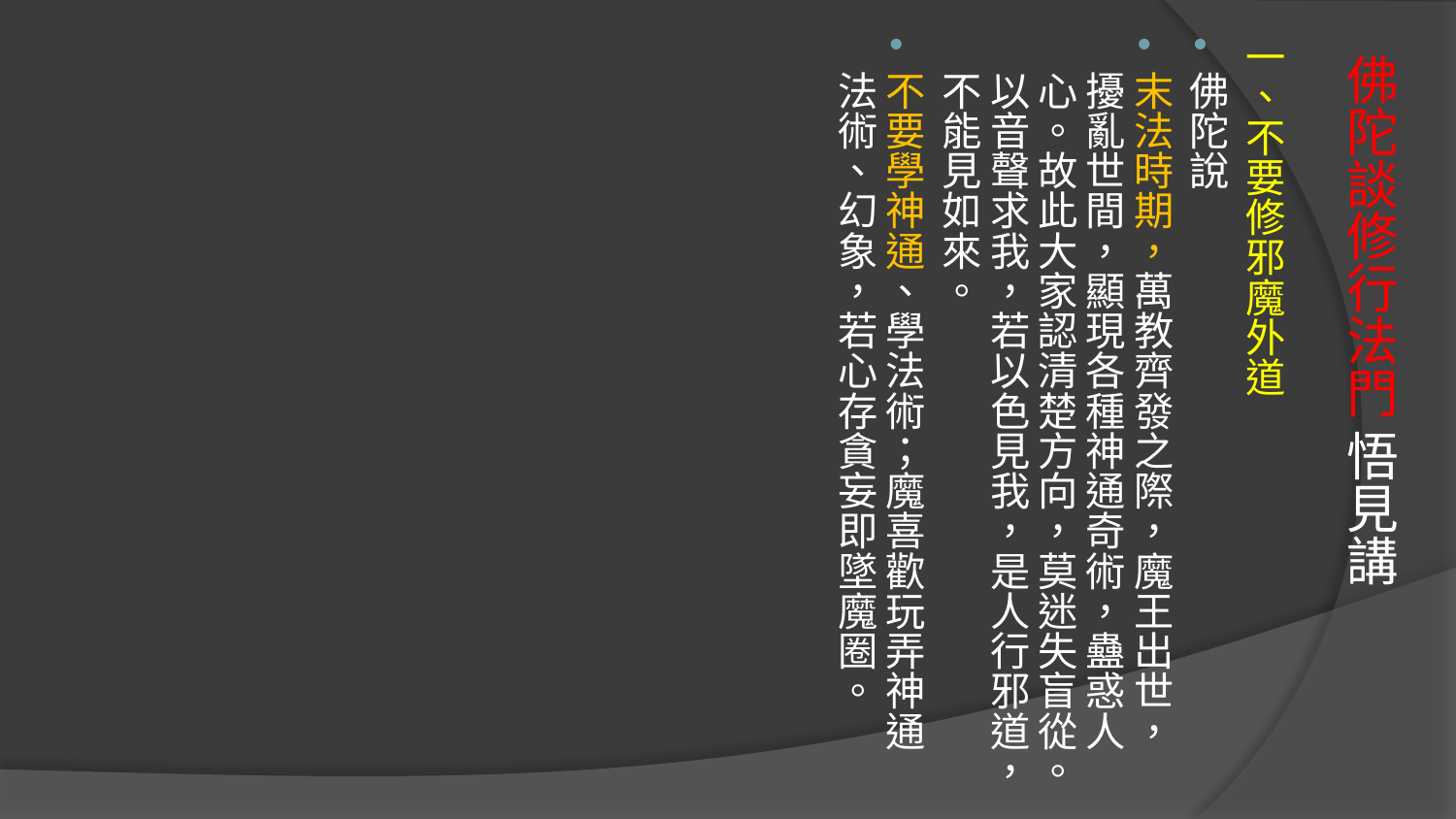

一、不要修邪魔外道
佛陀說
末法時期，萬教齊發之際，魔王出世，擾亂世間，顯現各種神通奇術，蠱惑人心。故此大家認清楚方向，莫迷失盲從。以音聲求我，若以色見我，是人行邪道，不能見如來。
不要學神通、學法術；魔喜歡玩弄神通法術、幻象，若心存貪妄即墜魔圈。

# 佛陀談修行法門 悟見講